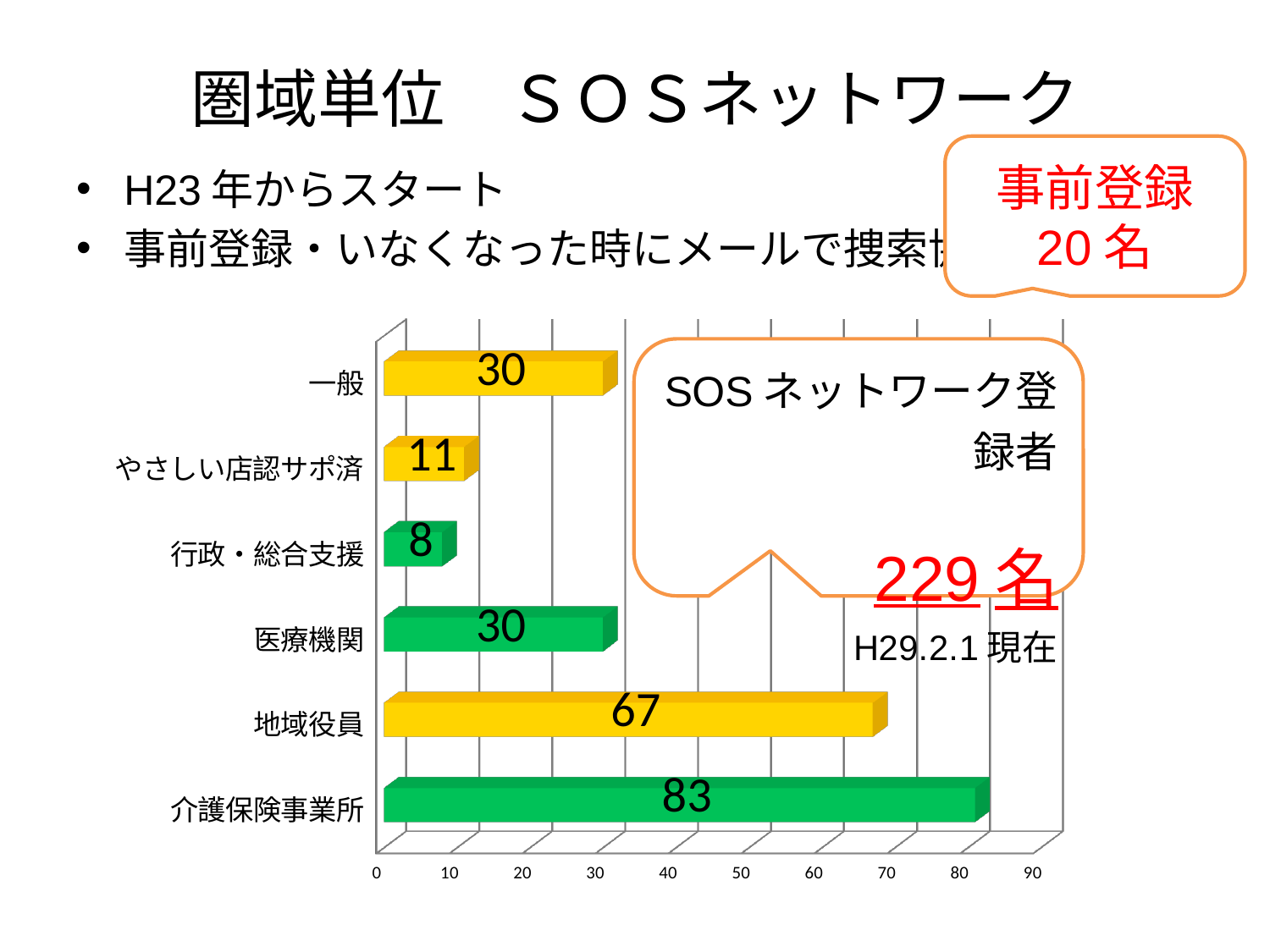

# 圏域単位　ＳＯＳネットワーク
事前登録
20名
H23年からスタート
事前登録・いなくなった時にメールで捜索協力

[unsupported chart]